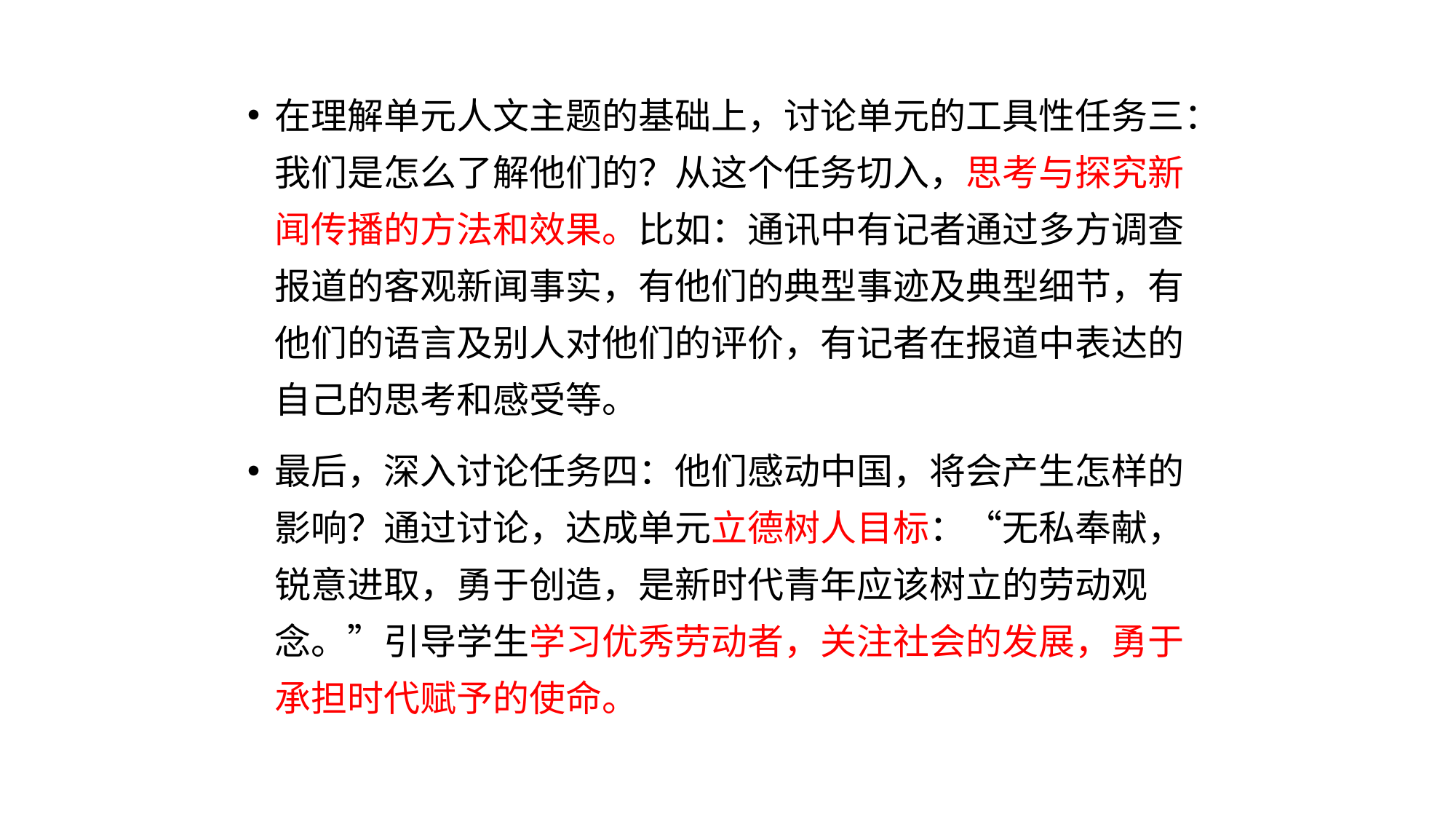

在理解单元人文主题的基础上，讨论单元的工具性任务三：我们是怎么了解他们的？从这个任务切入，思考与探究新闻传播的方法和效果。比如：通讯中有记者通过多方调查报道的客观新闻事实，有他们的典型事迹及典型细节，有他们的语言及别人对他们的评价，有记者在报道中表达的自己的思考和感受等。
最后，深入讨论任务四：他们感动中国，将会产生怎样的影响？通过讨论，达成单元立德树人目标：“无私奉献，锐意进取，勇于创造，是新时代青年应该树立的劳动观念。”引导学生学习优秀劳动者，关注社会的发展，勇于承担时代赋予的使命。